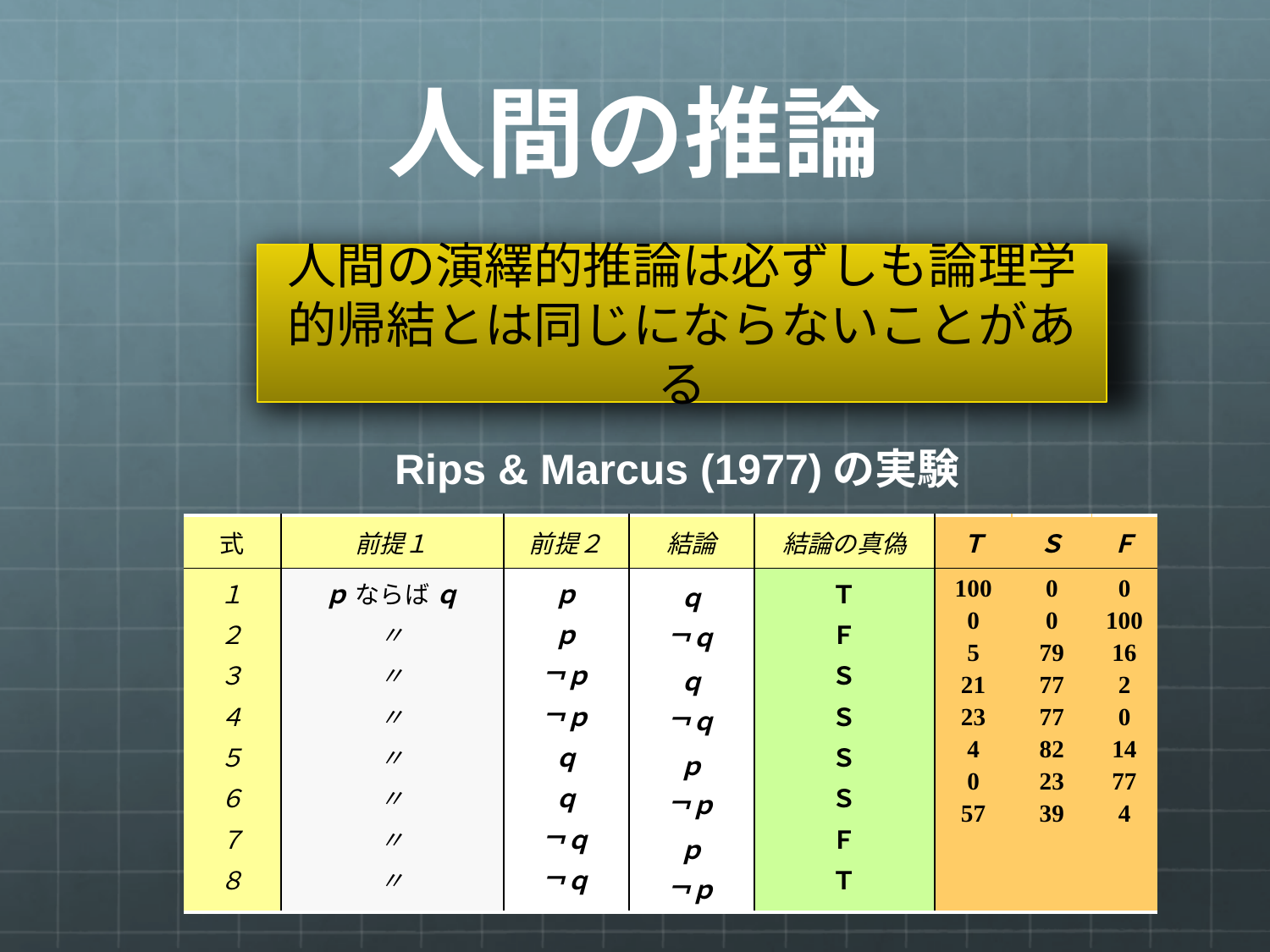

# 人間の推論
人間の演繹的推論は必ずしも論理学的帰結とは同じにならないことがある
Rips & Marcus (1977)の実験
| 式 | 前提１ | 前提２ | 結論 | 結論の真偽 | Ｔ | Ｓ | Ｆ |
| --- | --- | --- | --- | --- | --- | --- | --- |
| １ ２ ３ ４ ５ ６ ７ ８ | ｐ ならば ｑ 〃 〃 〃 〃 〃 〃 〃 | ｐ ｐ ￢ｐ ￢ｐ ｑ ｑ ￢ｑ ￢ｑ | ｑ ￢ｑ ｑ ￢ｑ ｐ ￢ｐ ｐ ￢ｐ | Ｔ Ｆ Ｓ Ｓ Ｓ Ｓ Ｆ Ｔ | 100 0 5 21 23 4 0 57 | 0 0 79 77 77 82 23 39 | 0 100 16 2 0 14 77 4 |